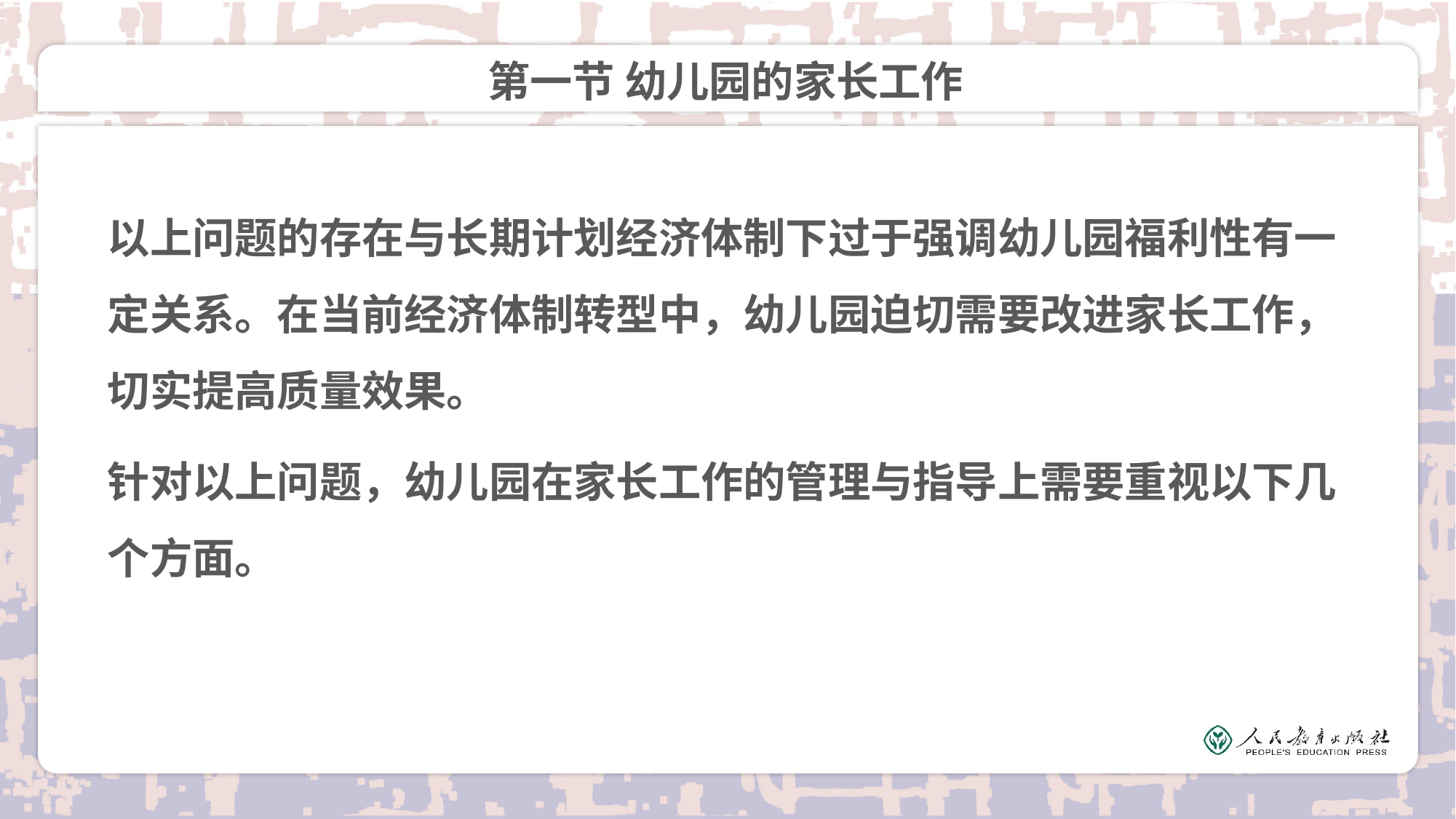

# 第一节 幼儿园的家长工作
以上问题的存在与长期计划经济体制下过于强调幼儿园福利性有一定关系。在当前经济体制转型中，幼儿园迫切需要改进家长工作，切实提高质量效果。
针对以上问题，幼儿园在家长工作的管理与指导上需要重视以下几个方面。